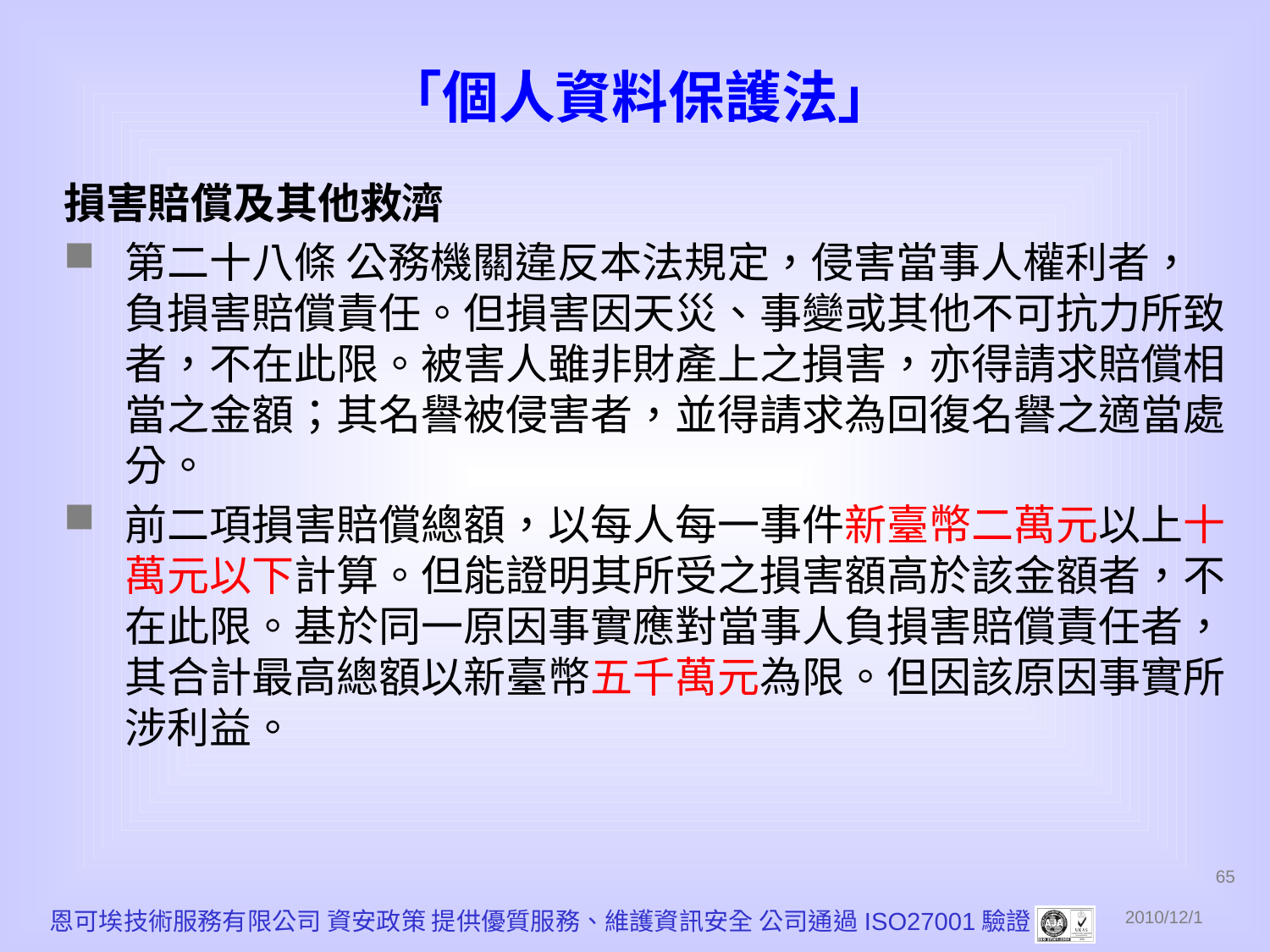

「個人資料保護法」
損害賠償及其他救濟
第二十八條 公務機關違反本法規定，侵害當事人權利者，負損害賠償責任。但損害因天災、事變或其他不可抗力所致者，不在此限。被害人雖非財產上之損害，亦得請求賠償相當之金額；其名譽被侵害者，並得請求為回復名譽之適當處分。
前二項損害賠償總額，以每人每一事件新臺幣二萬元以上十萬元以下計算。但能證明其所受之損害額高於該金額者，不在此限。基於同一原因事實應對當事人負損害賠償責任者，其合計最高總額以新臺幣五千萬元為限。但因該原因事實所涉利益。
65
恩可埃技術服務有限公司 資安政策 提供優質服務、維護資訊安全 公司通過ISO27001驗證
2010/12/1